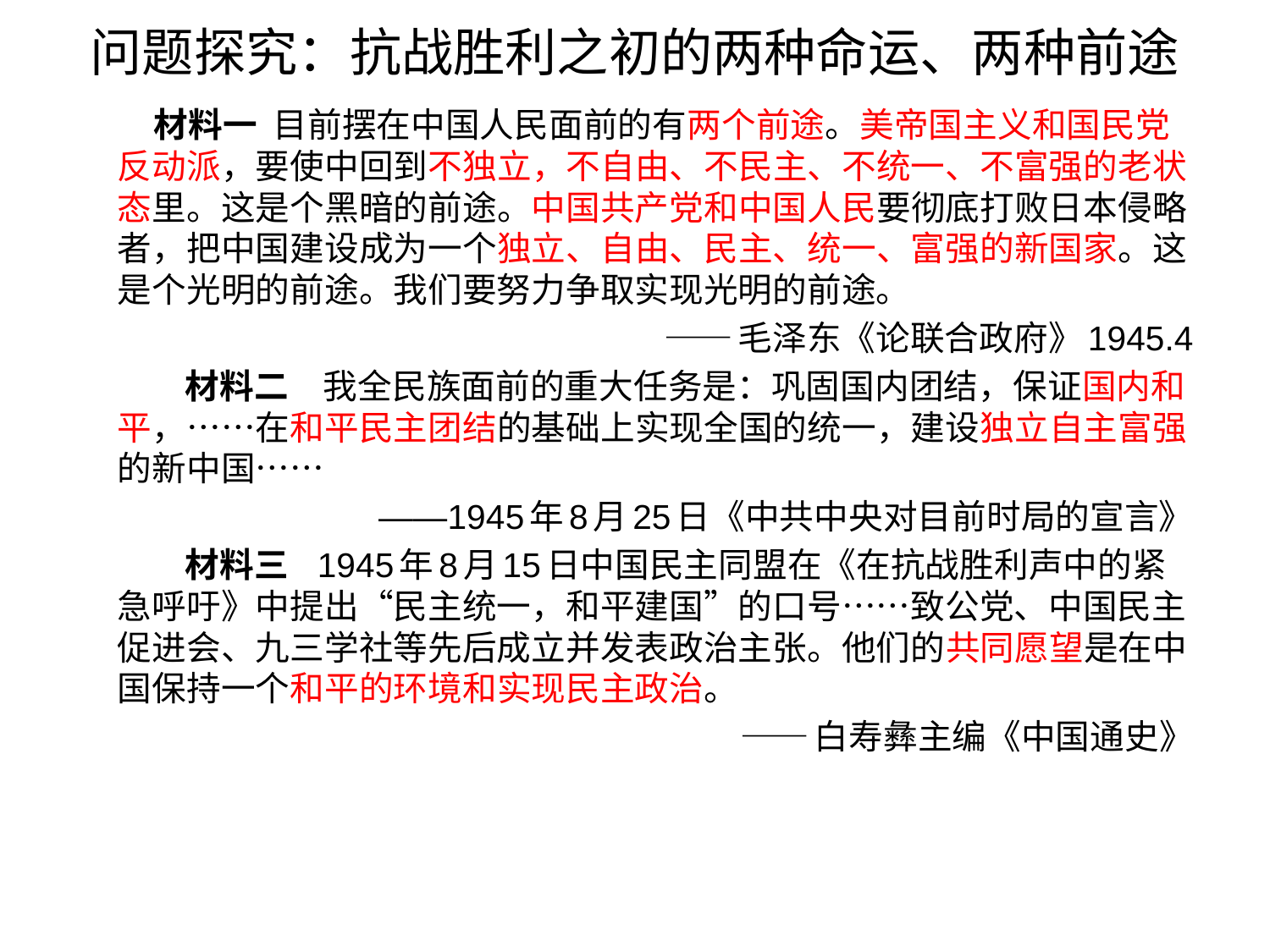

# 问题探究：抗战胜利之初的两种命运、两种前途
    材料一  目前摆在中国人民面前的有两个前途。美帝国主义和国民党反动派，要使中回到不独立，不自由、不民主、不统一、不富强的老状态里。这是个黑暗的前途。中国共产党和中国人民要彻底打败日本侵略者，把中国建设成为一个独立、自由、民主、统一、富强的新国家。这是个光明的前途。我们要努力争取实现光明的前途。
 ——毛泽东《论联合政府》1945.4
        材料二　我全民族面前的重大任务是：巩固国内团结，保证国内和平，……在和平民主团结的基础上实现全国的统一，建设独立自主富强的新中国……
——1945年8月25日《中共中央对目前时局的宣言》
        材料三   1945年8月15日中国民主同盟在《在抗战胜利声中的紧急呼吁》中提出“民主统一，和平建国”的口号……致公党、中国民主促进会、九三学社等先后成立并发表政治主张。他们的共同愿望是在中国保持一个和平的环境和实现民主政治。
——白寿彝主编《中国通史》